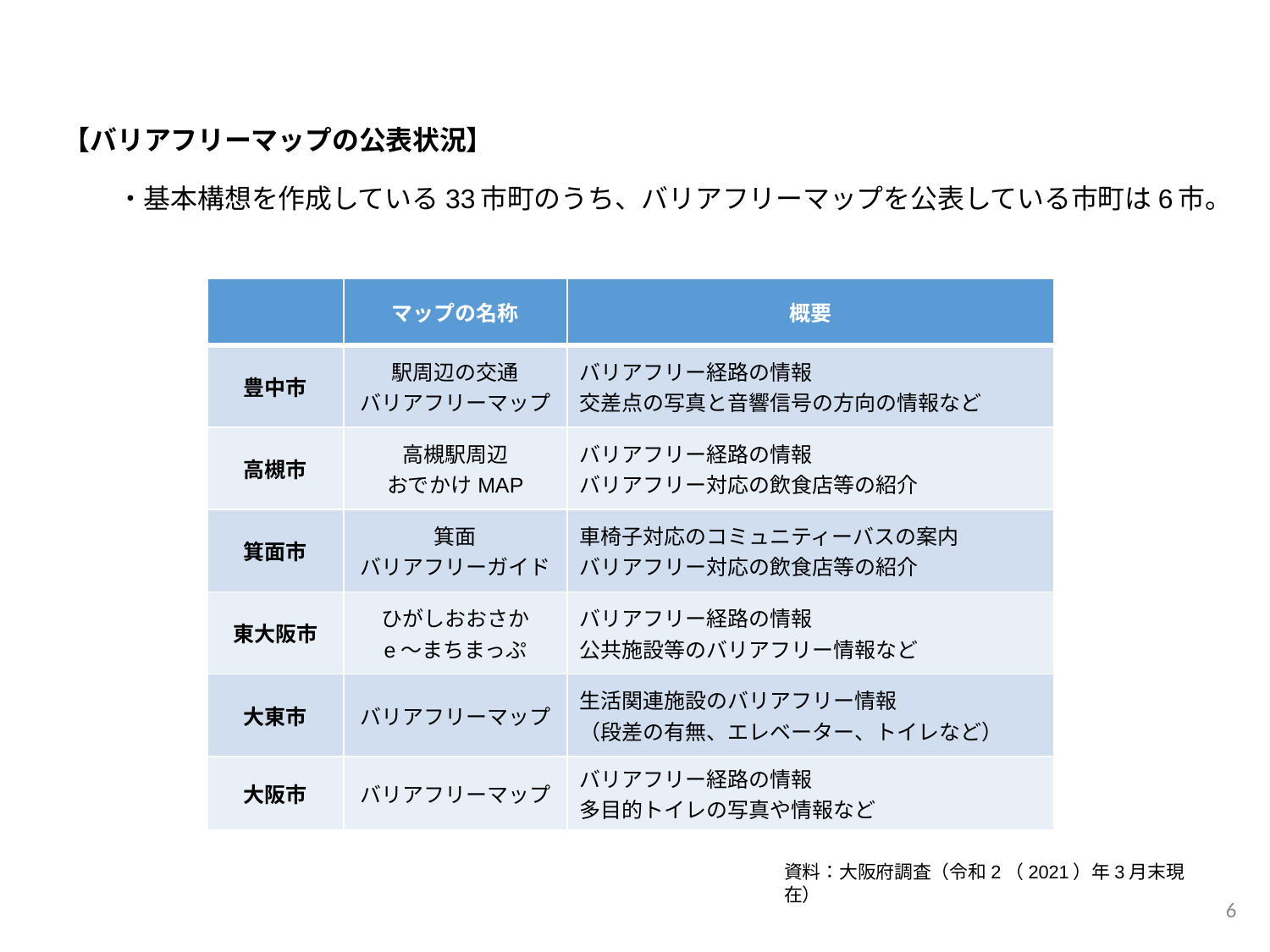

【バリアフリーマップの公表状況】
　　・基本構想を作成している33市町のうち、バリアフリーマップを公表している市町は6市。
|  | マップの名称 | 概要 |
| --- | --- | --- |
| 豊中市 | 駅周辺の交通 バリアフリーマップ | バリアフリー経路の情報 交差点の写真と音響信号の方向の情報など |
| 高槻市 | 高槻駅周辺 おでかけMAP | バリアフリー経路の情報 バリアフリー対応の飲食店等の紹介 |
| 箕面市 | 箕面 バリアフリーガイド | 車椅子対応のコミュニティーバスの案内 バリアフリー対応の飲食店等の紹介 |
| 東大阪市 | ひがしおおさか e～まちまっぷ | バリアフリー経路の情報 公共施設等のバリアフリー情報など |
| 大東市 | バリアフリーマップ | 生活関連施設のバリアフリー情報 （段差の有無、エレベーター、トイレなど） |
| 大阪市 | バリアフリーマップ | バリアフリー経路の情報 多目的トイレの写真や情報など |
資料：大阪府調査（令和2（2021）年3月末現在）
6